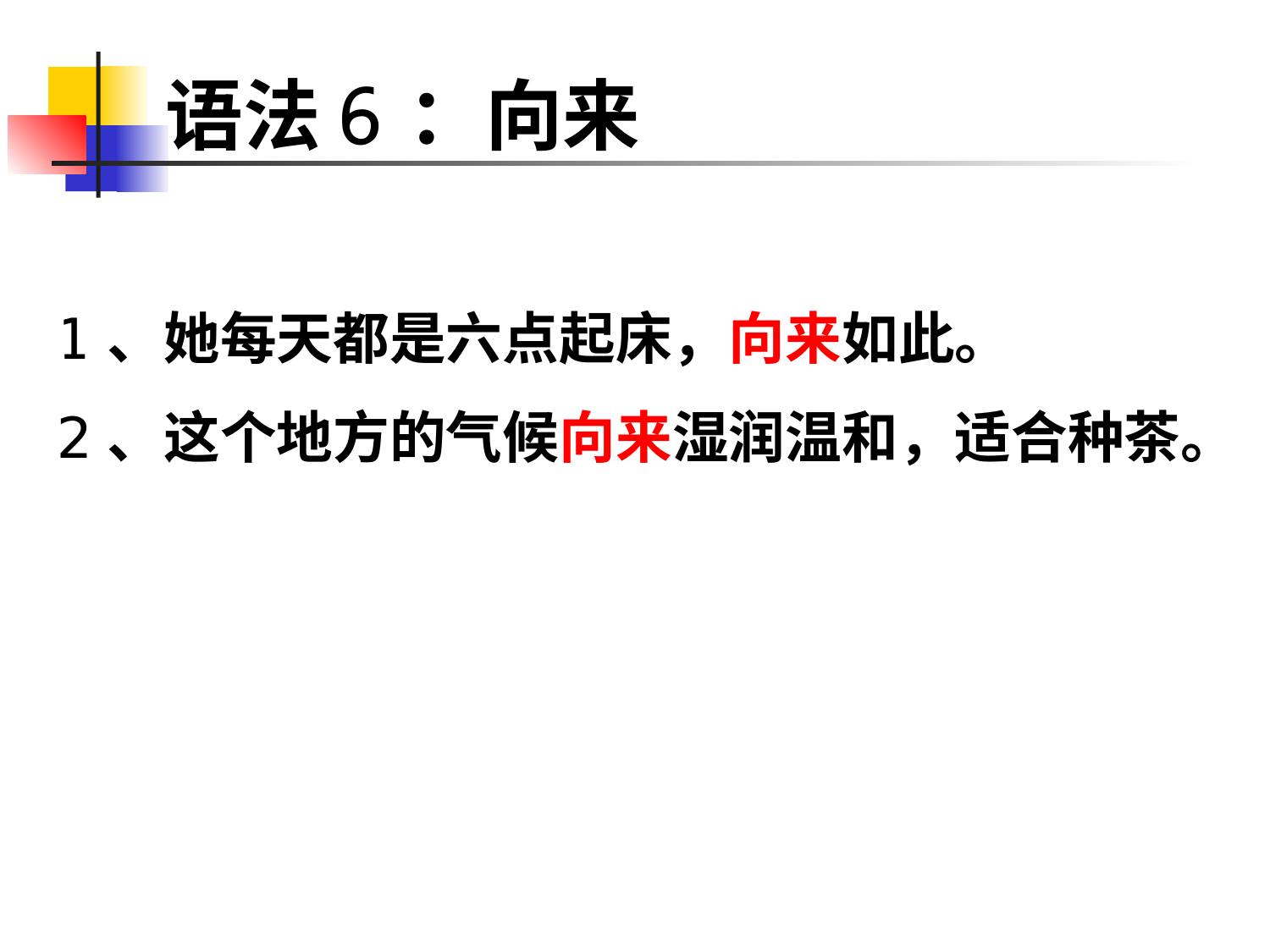

# 语法6：向来
1、她每天都是六点起床，向来如此。
2、这个地方的气候向来湿润温和，适合种茶。